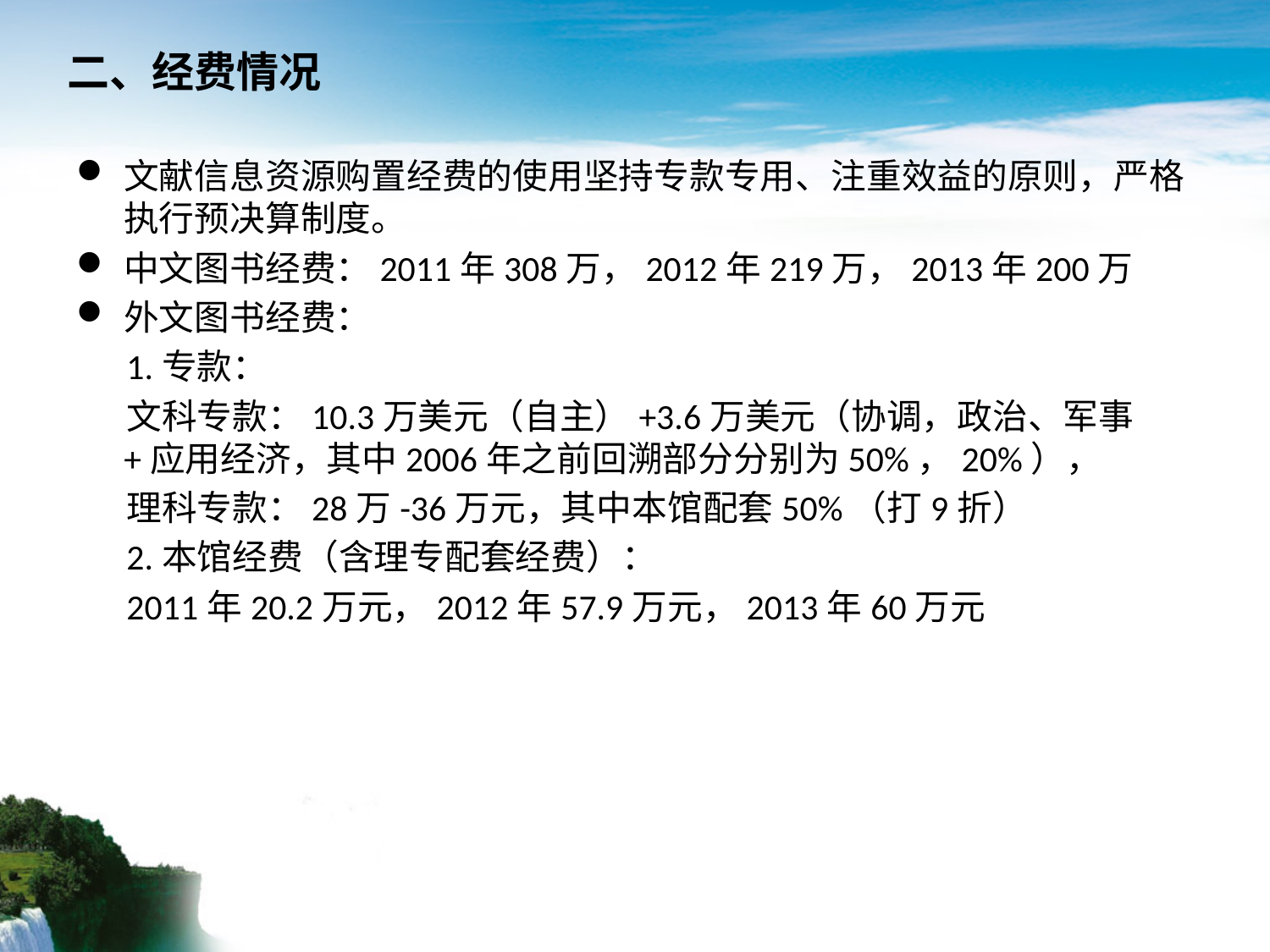

# 二、经费情况
文献信息资源购置经费的使用坚持专款专用、注重效益的原则，严格执行预决算制度。
中文图书经费：2011年308万，2012年219万，2013年200万
外文图书经费：
1.专款：
文科专款：10.3万美元（自主）+3.6万美元（协调，政治、军事+应用经济，其中2006年之前回溯部分分别为50%，20%），
理科专款：28万-36万元，其中本馆配套50%（打9折）
2.本馆经费（含理专配套经费）：
2011年20.2万元，2012年57.9万元，2013年60万元